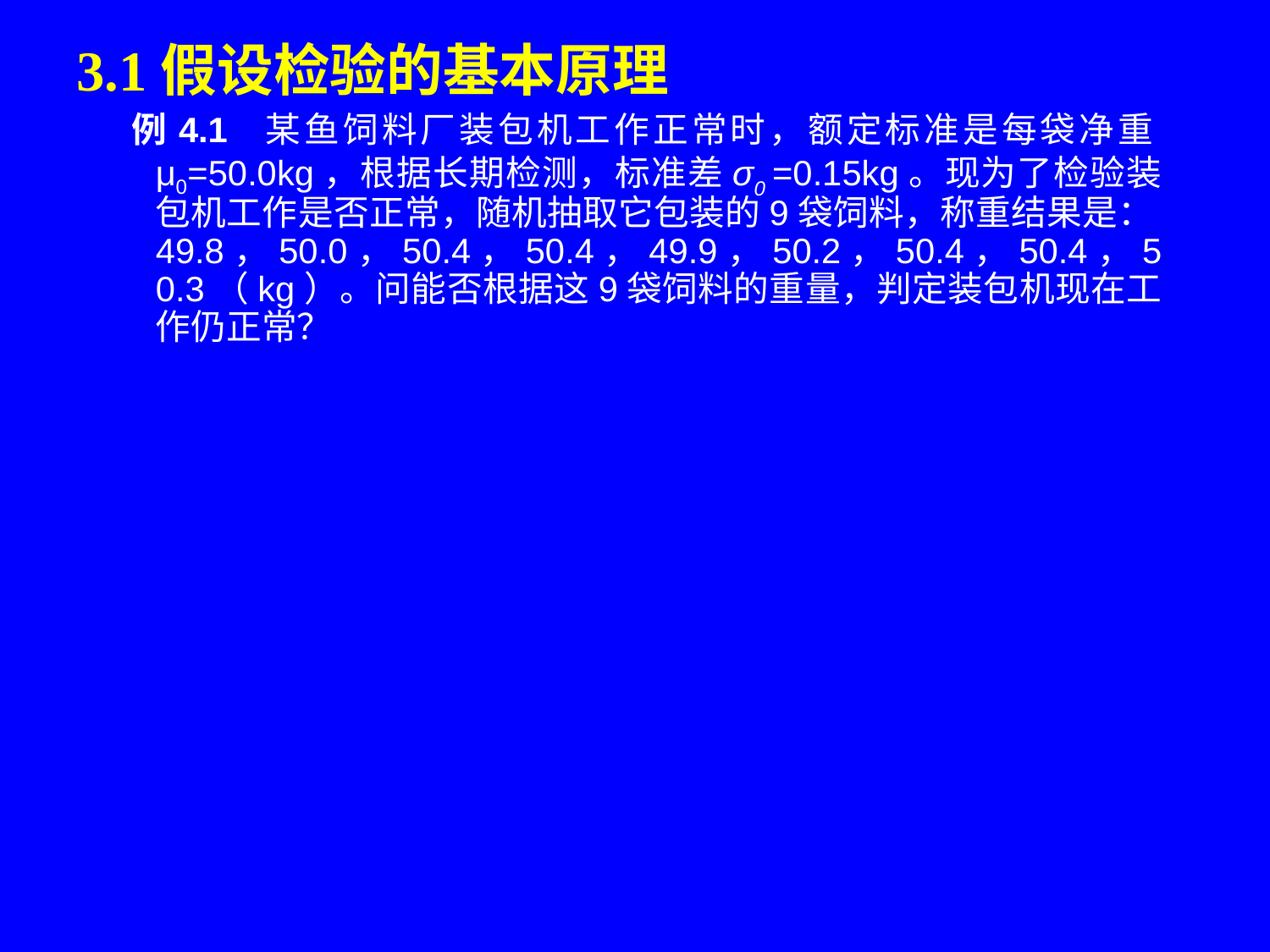

3.1假设检验的基本原理
 例4.1  某鱼饲料厂装包机工作正常时，额定标准是每袋净重μ0=50.0kg，根据长期检测，标准差σ0 =0.15kg。现为了检验装包机工作是否正常，随机抽取它包装的9袋饲料，称重结果是：49.8，50.0，50.4，50.4，49.9，50.2，50.4，50.4，50.3（kg）。问能否根据这9袋饲料的重量，判定装包机现在工作仍正常？